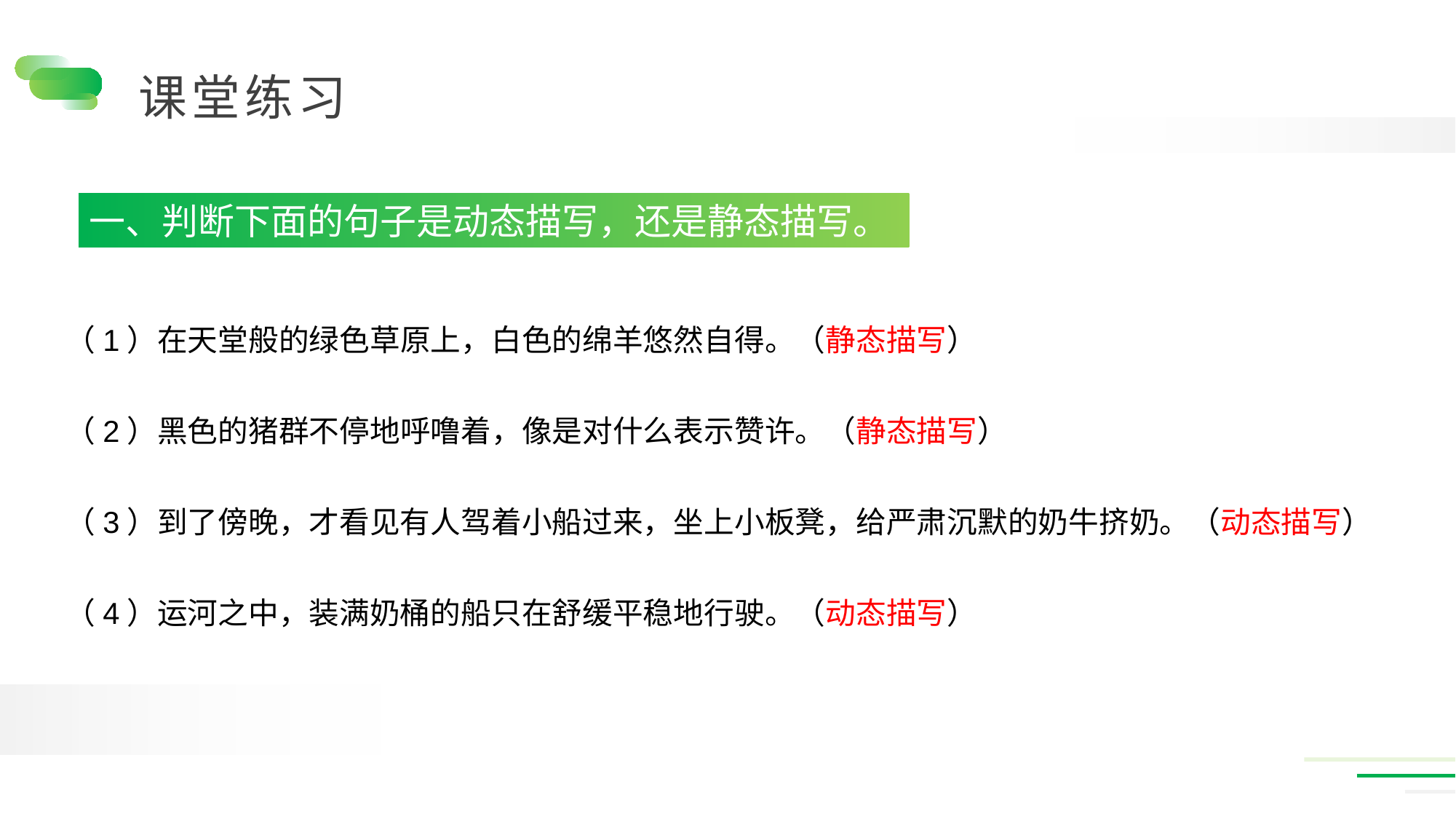

一、判断下面的句子是动态描写，还是静态描写。
       （1）在天堂般的绿色草原上，白色的绵羊悠然自得。（静态描写）
       （2）黑色的猪群不停地呼噜着，像是对什么表示赞许。（静态描写）
       （3）到了傍晚，才看见有人驾着小船过来，坐上小板凳，给严肃沉默的奶牛挤奶。（动态描写）
       （4）运河之中，装满奶桶的船只在舒缓平稳地行驶。（动态描写）